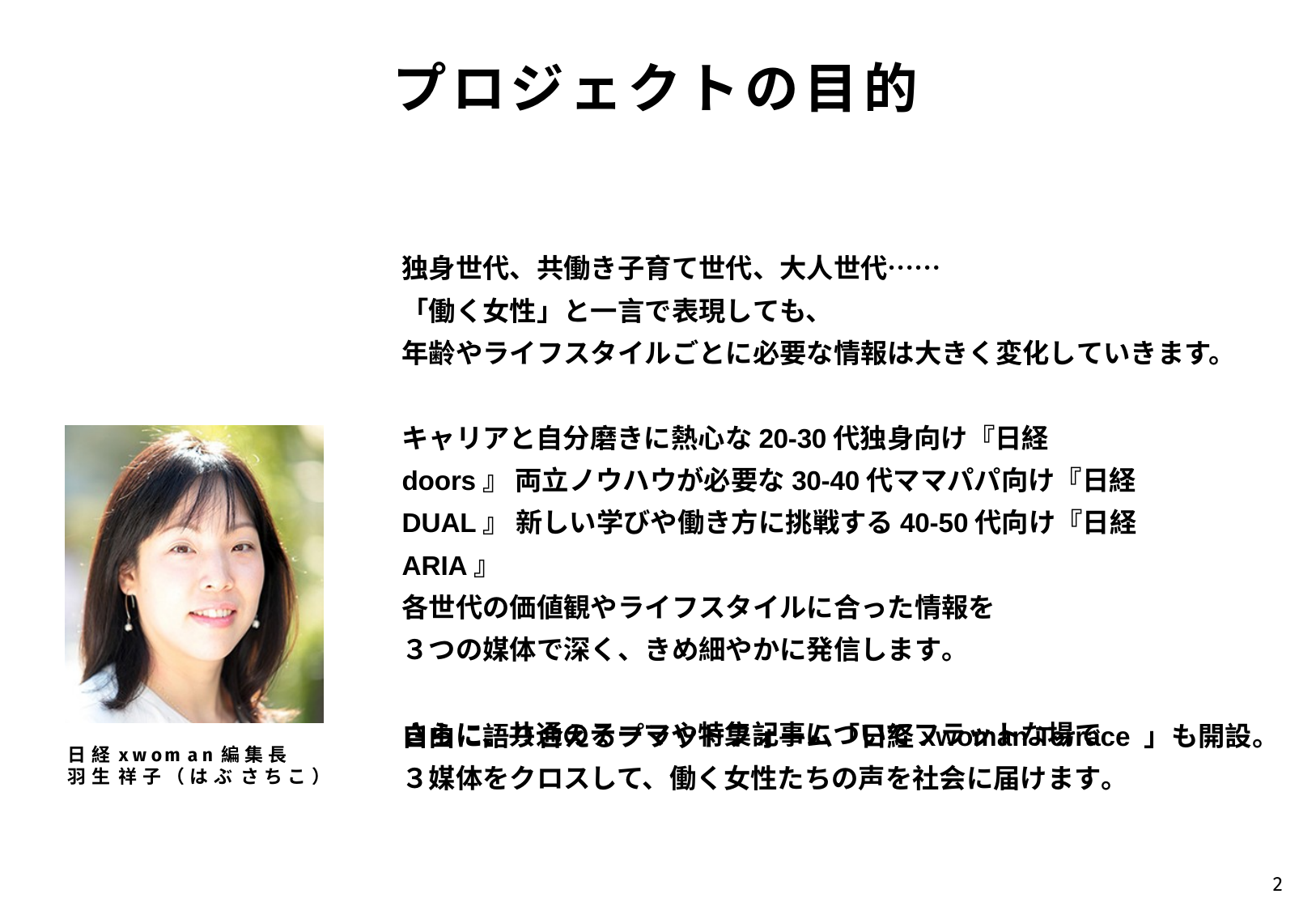

# プロジェクトの目的
独身世代、共働き子育て世代、大人世代……
「働く女性」と一言で表現しても、
年齢やライフスタイルごとに必要な情報は大きく変化していきます。

キャリアと自分磨きに熱心な20-30代独身向け『日経doors』 両立ノウハウが必要な30-40代ママパパ向け『日経DUAL』 新しい学びや働き方に挑戦する40-50代向け『日経ARIA』
各世代の価値観やライフスタイルに合った情報を
３つの媒体で深く、きめ細やかに発信します。

さらに、共通のテーマや特集記事についてフラットな場で

自由に語り合えるプラットフォーム「日経xwoman Terrace 」も開設。
３媒体をクロスして、働く女性たちの声を社会に届けます。
日経 x w om a n 編 集長
羽生 祥子（はぶ さちこ）
2